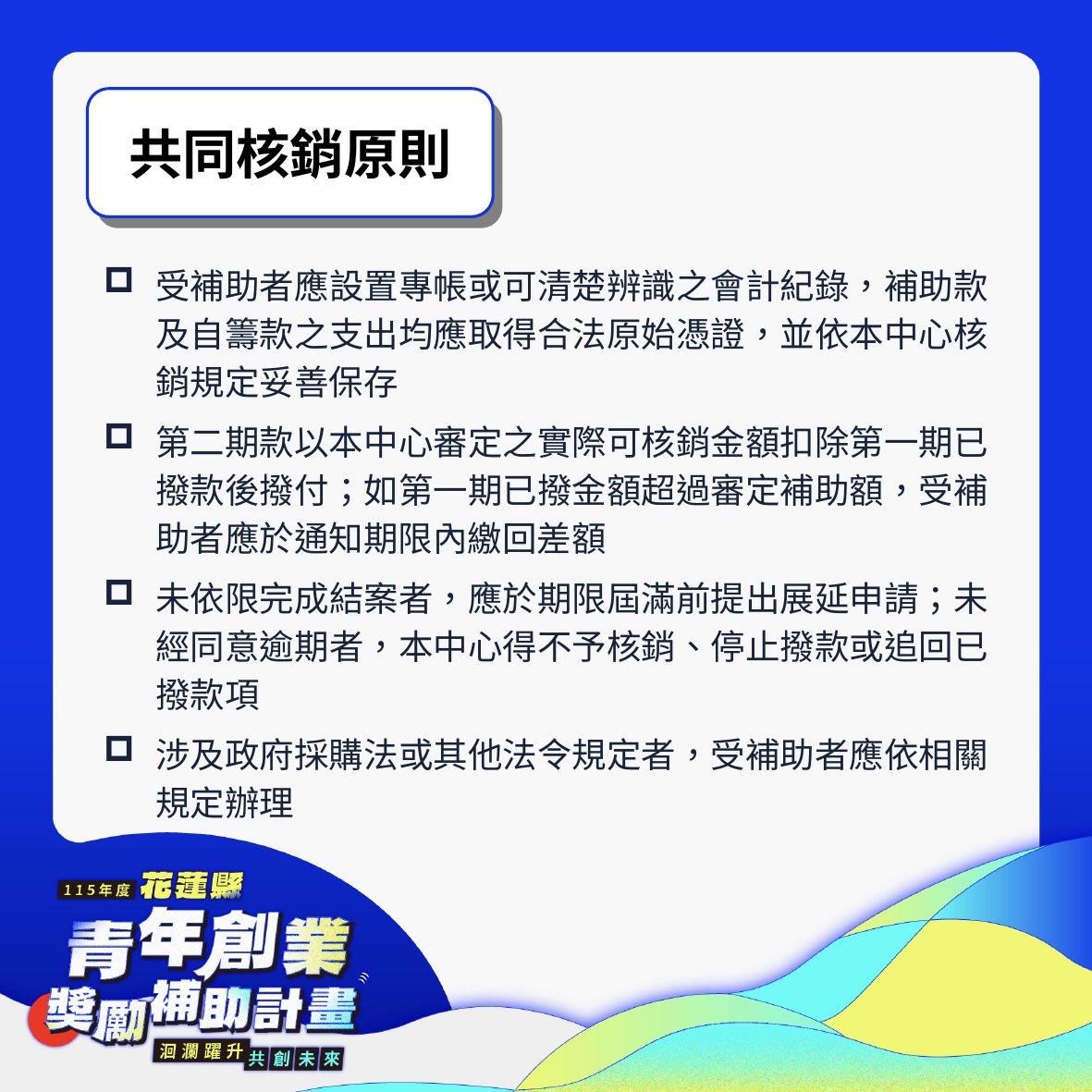

共同核銷原則

受補助者應設置專帳或可清楚辨識之會計紀錄，補助款及自籌款之支出均應取得合法原始憑證，並依本中心核銷規定妥善保存
第二期款以本中心審定之實際可核銷金額扣除第一期已撥款後撥付；如第一期已撥金額超過審定補助額，受補助者應於通知期限內繳回差額
未依限完成結案者，應於期限屆滿前提出展延申請；未經同意逾期者，本中心得不予核銷、停止撥款或追回已撥款項
涉及政府採購法或其他法令規定者，受補助者應依相關規定辦理